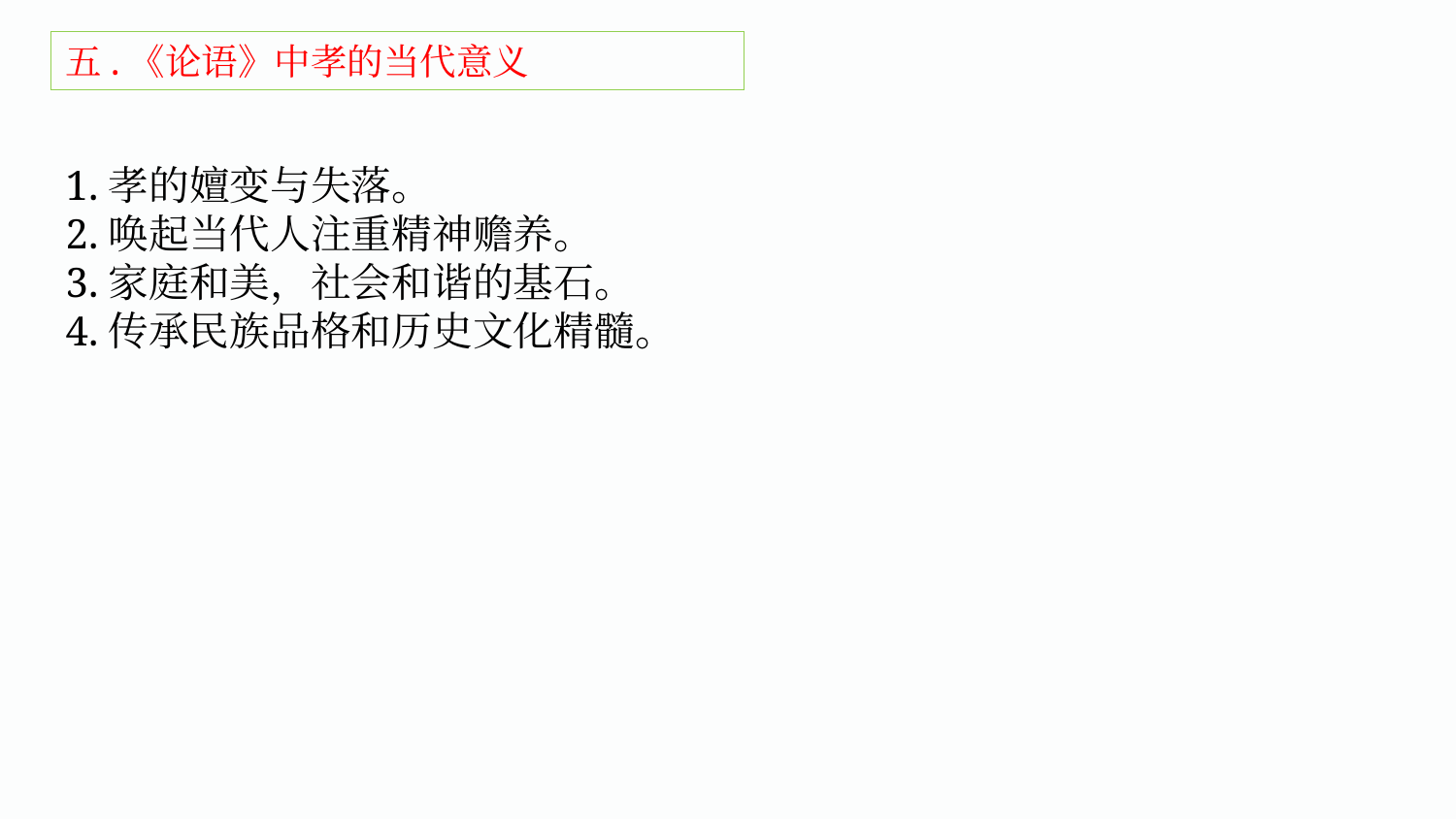

五.《论语》中孝的当代意义
1.孝的嬗变与失落。
2.唤起当代人注重精神赡养。
3.家庭和美，社会和谐的基石。
4.传承民族品格和历史文化精髓。